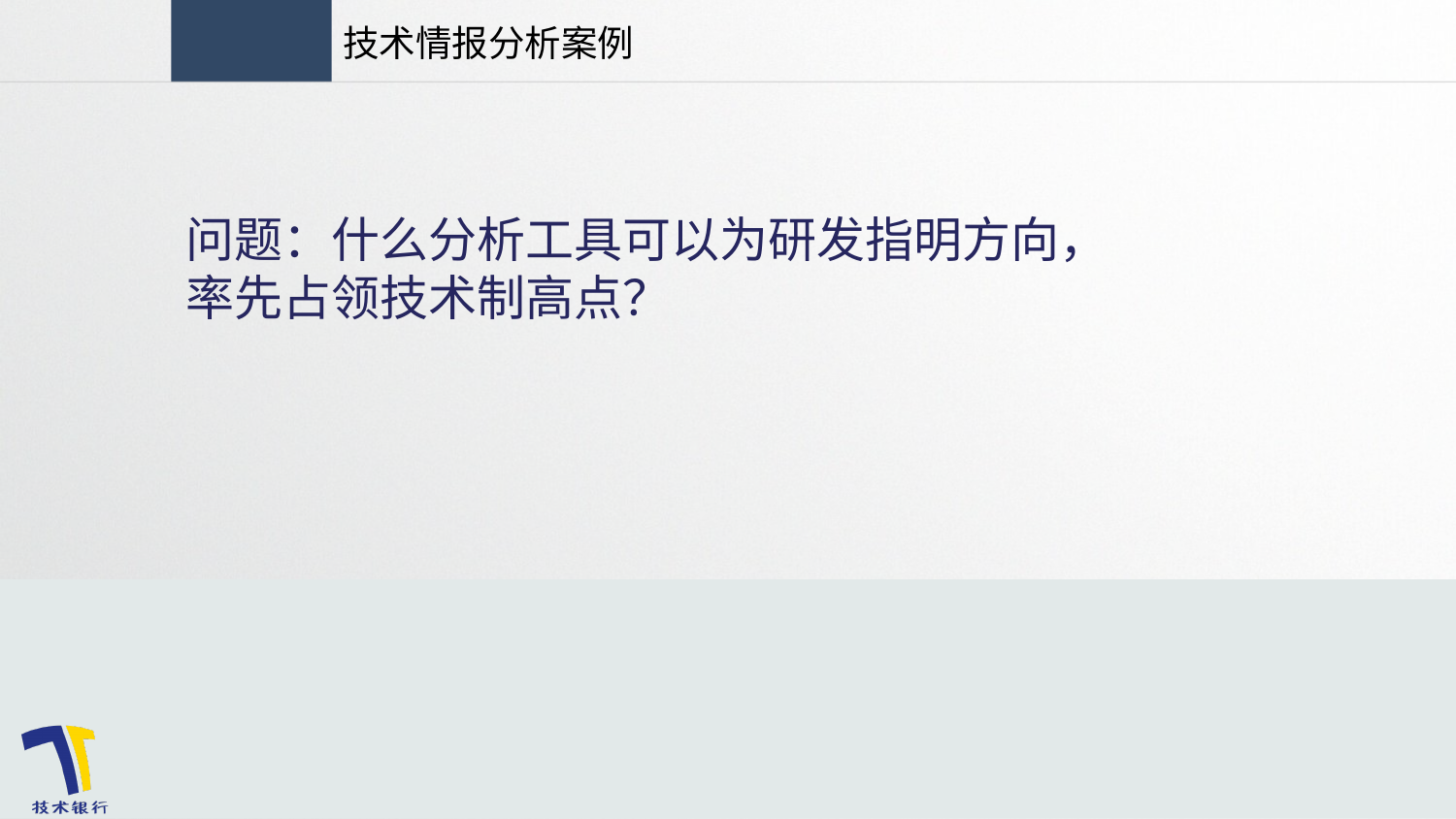

技术情报分析案例
问题：什么分析工具可以为研发指明方向，率先占领技术制高点？